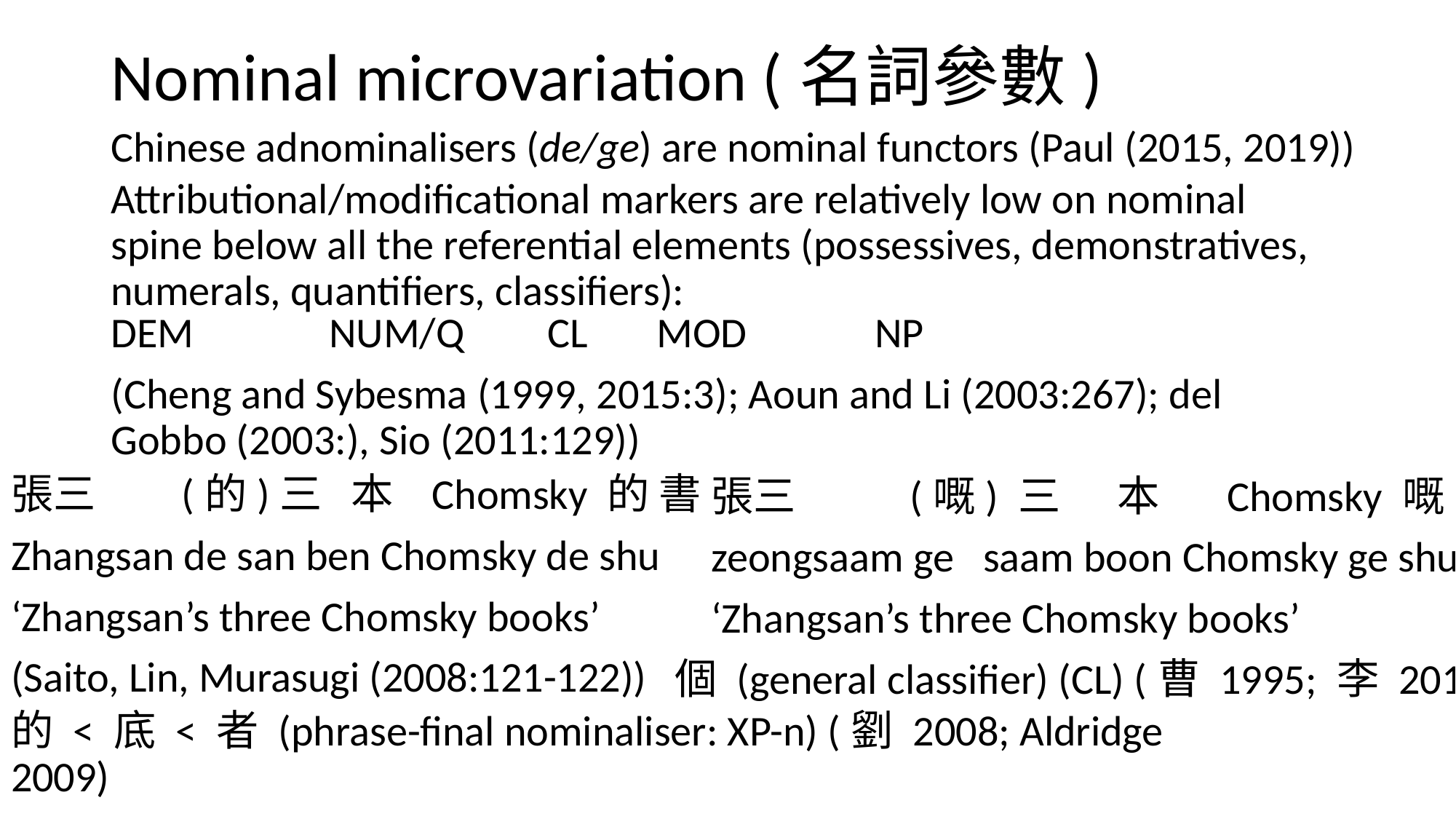

# Nominal microvariation (名詞參數)
Chinese adnominalisers (de/ge) are nominal functors (Paul (2015, 2019))
Attributional/modificational markers are relatively low on nominal spine below all the referential elements (possessives, demonstratives, numerals, quantifiers, classifiers):
DEM		NUM/Q	CL	MOD		NP
(Cheng and Sybesma (1999, 2015:3); Aoun and Li (2003:267); del Gobbo (2003:), Sio (2011:129))

張三        (的)三   本   Chomsky 的 書
Zhangsan de san ben Chomsky de shu
‘Zhangsan’s three Chomsky books’
(Saito, Lin, Murasugi (2008:121-122))
張三           (嘅) 三      本      Chomsky 嘅 書
zeongsaam ge   saam boon Chomsky ge shu
‘Zhangsan’s three Chomsky books’
個 (general classifier) (CL) (曹 1995; 李 2016)
的 < 底 < 者 (phrase-final nominaliser: XP-n) (劉 2008; Aldridge 2009)